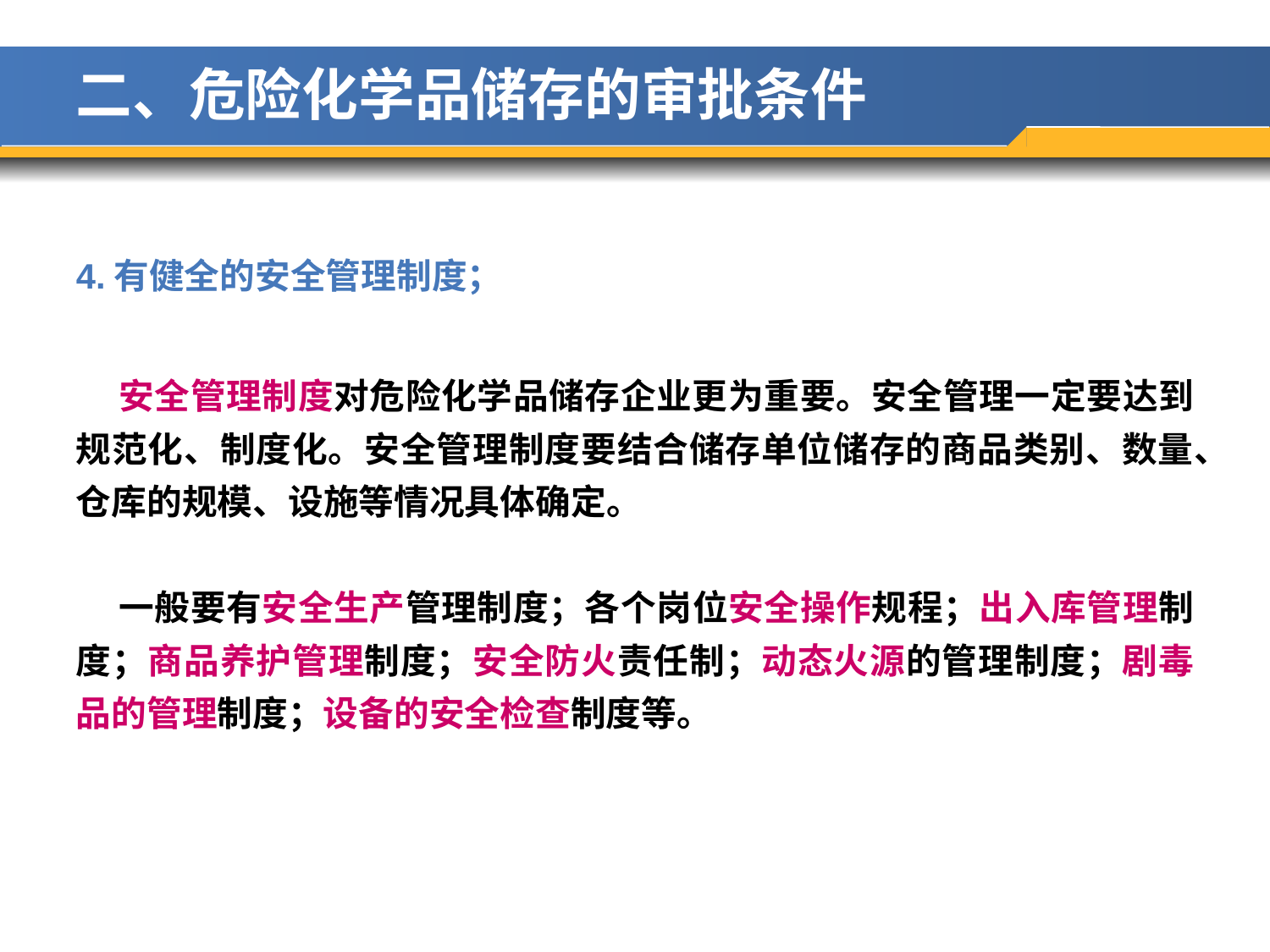

二、危险化学品储存的审批条件

4.有健全的安全管理制度；

    安全管理制度对危险化学品储存企业更为重要。安全管理一定要达到规范化、制度化。安全管理制度要结合储存单位储存的商品类别、数量、仓库的规模、设施等情况具体确定。

    一般要有安全生产管理制度；各个岗位安全操作规程；出入库管理制度；商品养护管理制度；安全防火责任制；动态火源的管理制度；剧毒品的管理制度；设备的安全检查制度等。